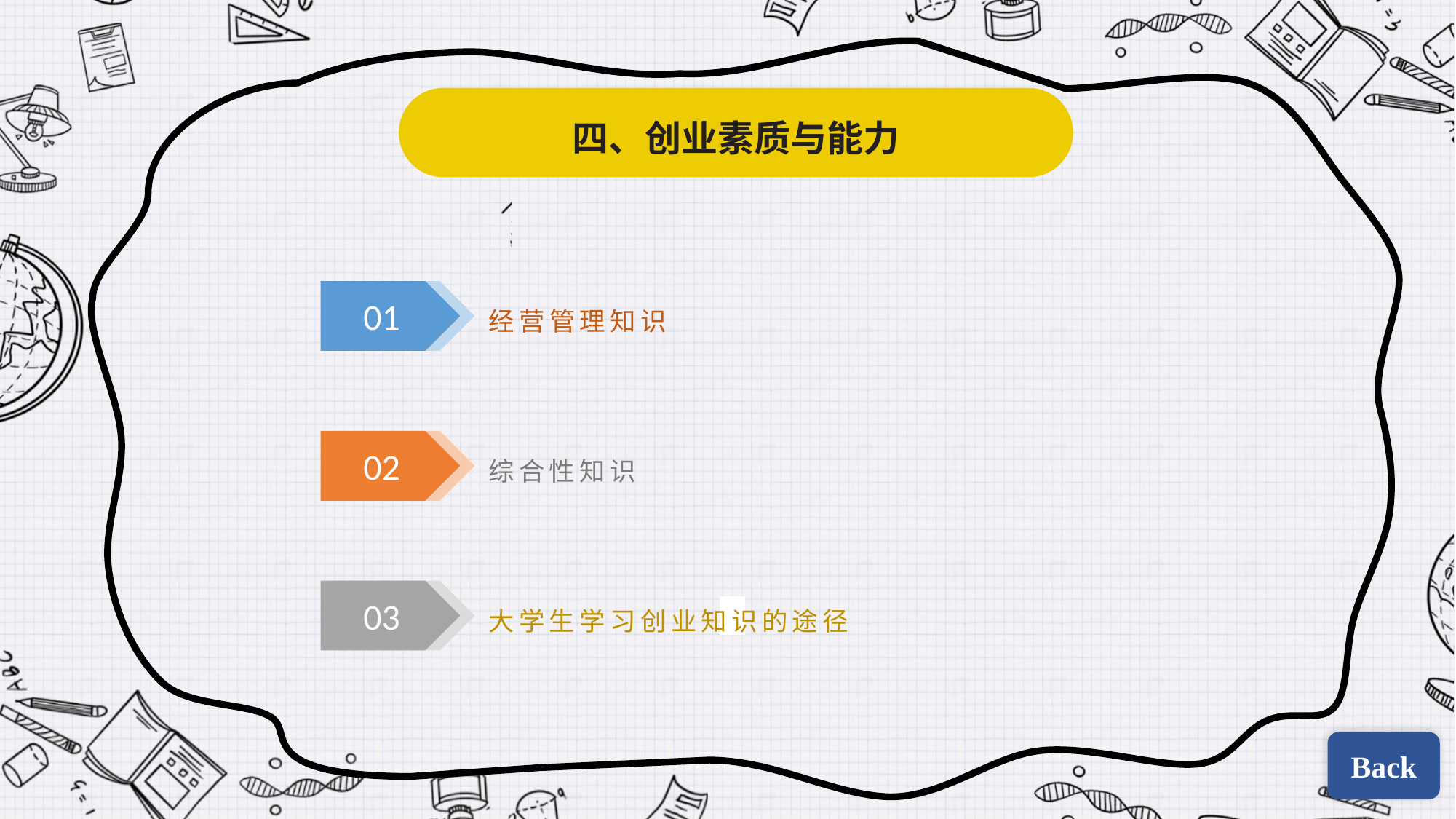

四、创业素质与能力
经营管理知识
01

综合性知识
02

大学生学习创业知识的途径
03

|  |  |
| --- | --- |
|  |  |

Back